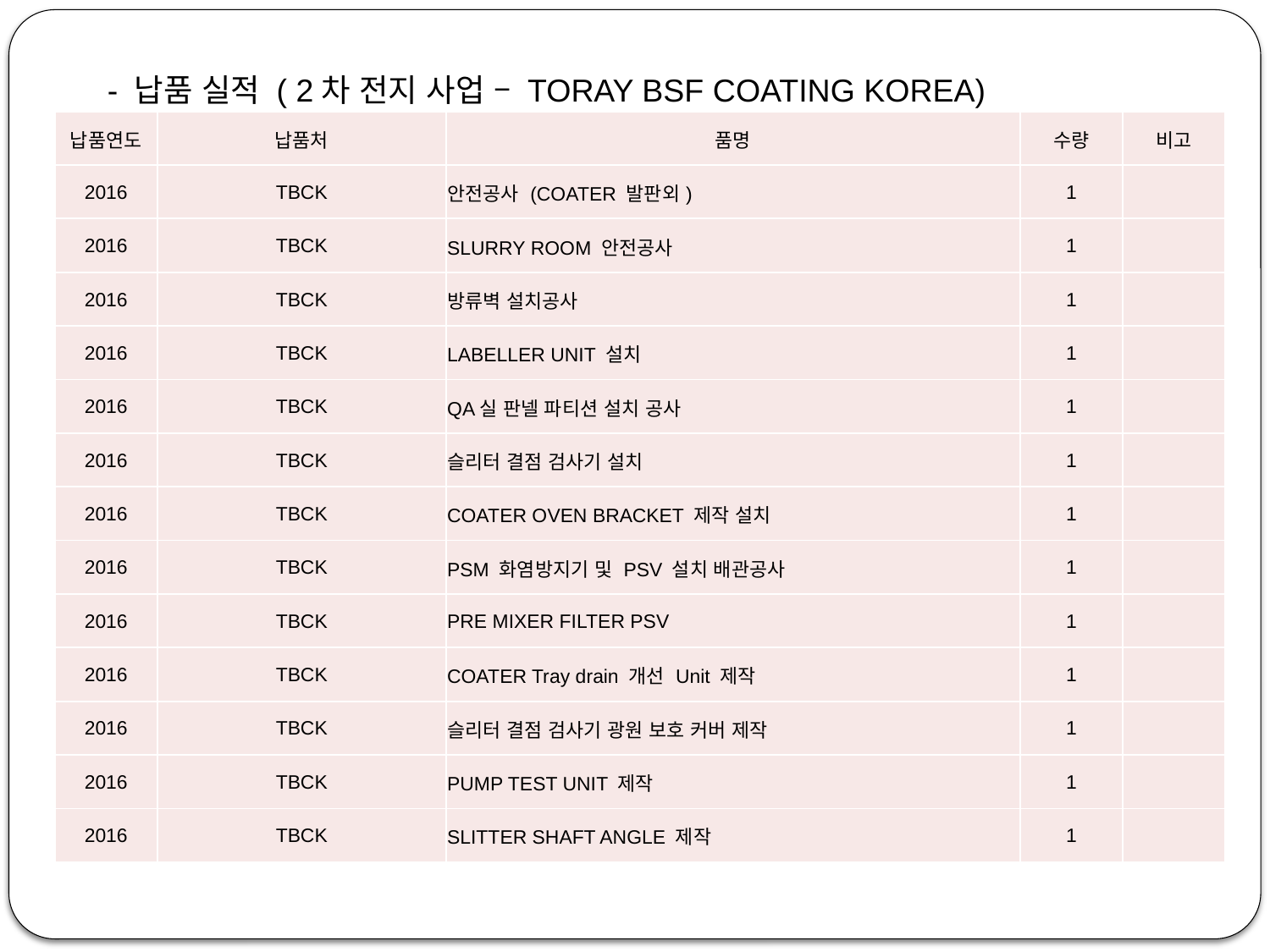

- 납품 실적 ( 2차 전지 사업 – TORAY BSF COATING KOREA)
| 납품연도 | 납품처 | 품명 | 수량 | 비고 |
| --- | --- | --- | --- | --- |
| 2016 | TBCK | 안전공사 (COATER 발판외) | 1 |  |
| 2016 | TBCK | SLURRY ROOM 안전공사 | 1 |  |
| 2016 | TBCK | 방류벽 설치공사 | 1 |  |
| 2016 | TBCK | LABELLER UNIT 설치 | 1 |  |
| 2016 | TBCK | QA실 판넬 파티션 설치 공사 | 1 |  |
| 2016 | TBCK | 슬리터 결점 검사기 설치 | 1 |  |
| 2016 | TBCK | COATER OVEN BRACKET 제작 설치 | 1 |  |
| 2016 | TBCK | PSM 화염방지기 및 PSV 설치 배관공사 | 1 |  |
| 2016 | TBCK | PRE MIXER FILTER PSV | 1 |  |
| 2016 | TBCK | COATER Tray drain 개선 Unit 제작 | 1 |  |
| 2016 | TBCK | 슬리터 결점 검사기 광원 보호 커버 제작 | 1 |  |
| 2016 | TBCK | PUMP TEST UNIT 제작 | 1 |  |
| 2016 | TBCK | SLITTER SHAFT ANGLE 제작 | 1 |  |